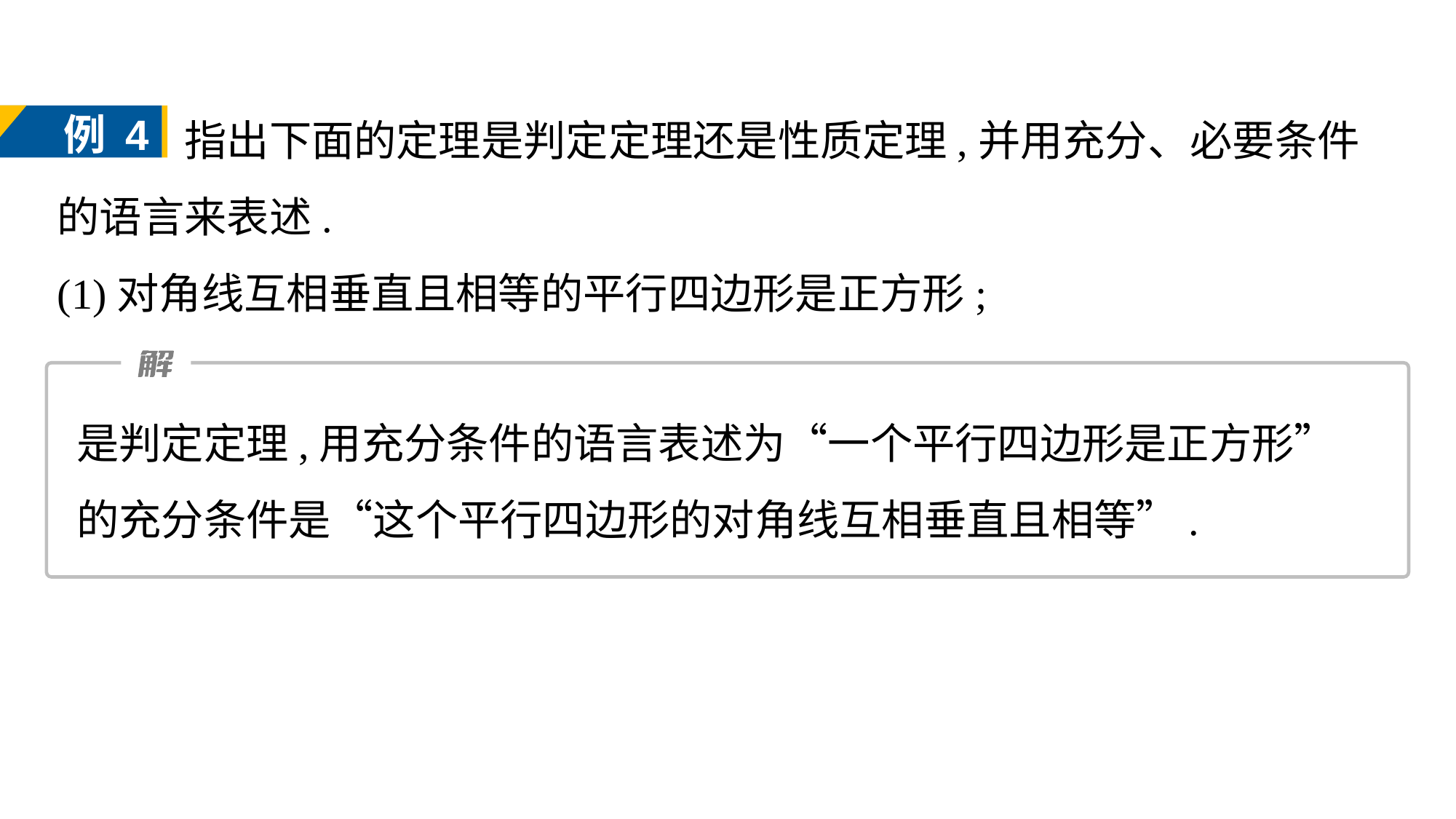

指出下面的定理是判定定理还是性质定理,并用充分、必要条件的语言来表述.
(1)对角线互相垂直且相等的平行四边形是正方形;
例 4

是判定定理,用充分条件的语言表述为“一个平行四边形是正方形”的充分条件是“这个平行四边形的对角线互相垂直且相等”.